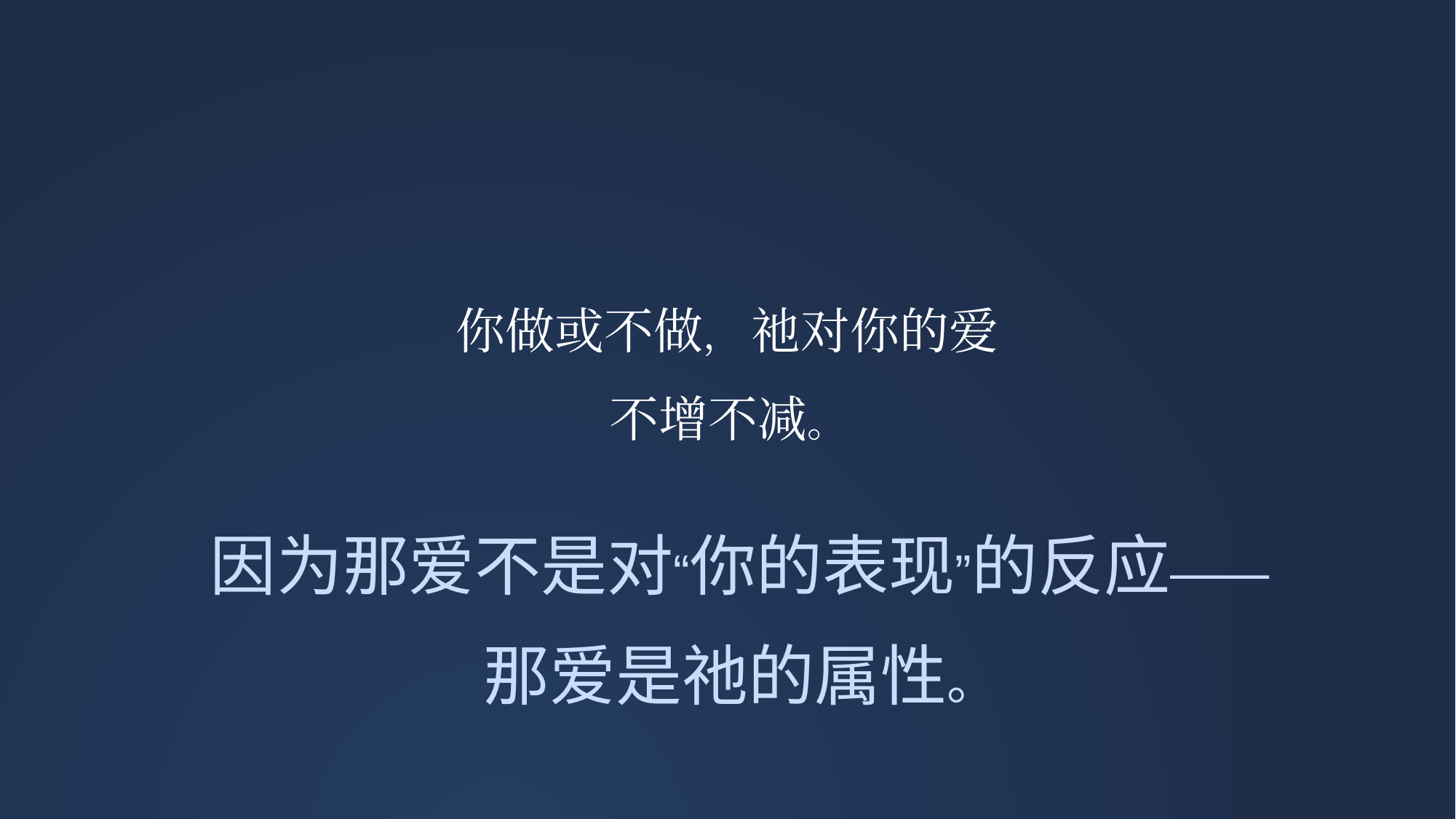

你做或不做， 祂对你的爱不增不减。
因为那爱不是对“你的表现”的反应——那爱是祂的属性。